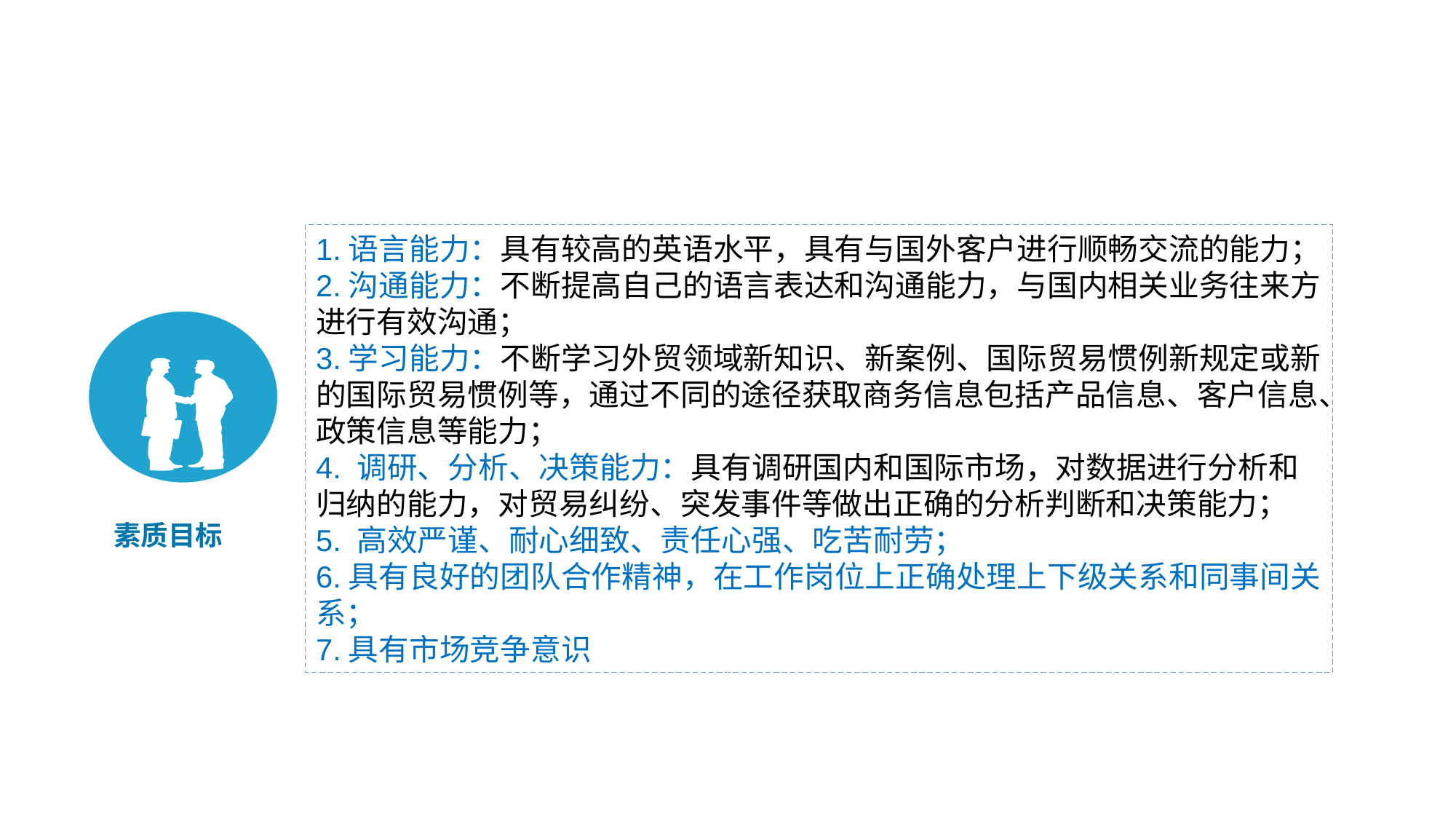

1.语言能力：具有较高的英语水平，具有与国外客户进行顺畅交流的能力；
2.沟通能力：不断提高自己的语言表达和沟通能力，与国内相关业务往来方进行有效沟通；
3.学习能力：不断学习外贸领域新知识、新案例、国际贸易惯例新规定或新的国际贸易惯例等，通过不同的途径获取商务信息包括产品信息、客户信息、政策信息等能力；
4. 调研、分析、决策能力：具有调研国内和国际市场，对数据进行分析和归纳的能力，对贸易纠纷、突发事件等做出正确的分析判断和决策能力；
5. 高效严谨、耐心细致、责任心强、吃苦耐劳；
6.具有良好的团队合作精神，在工作岗位上正确处理上下级关系和同事间关系；
7.具有市场竞争意识

素质目标